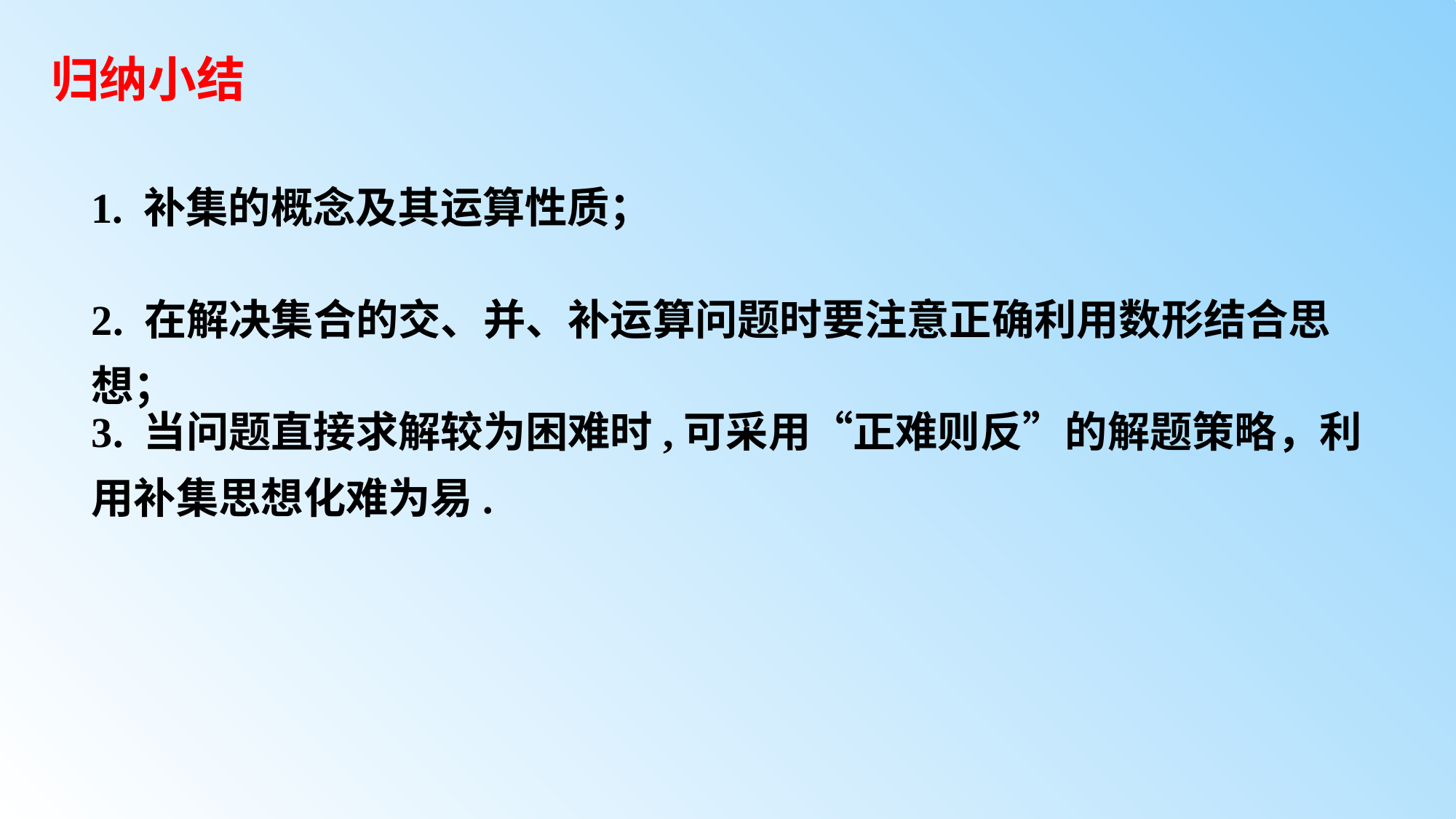

# 归纳小结
1. 补集的概念及其运算性质；
2. 在解决集合的交、并、补运算问题时要注意正确利用数形结合思想；
3. 当问题直接求解较为困难时,可采用“正难则反”的解题策略，利用补集思想化难为易.